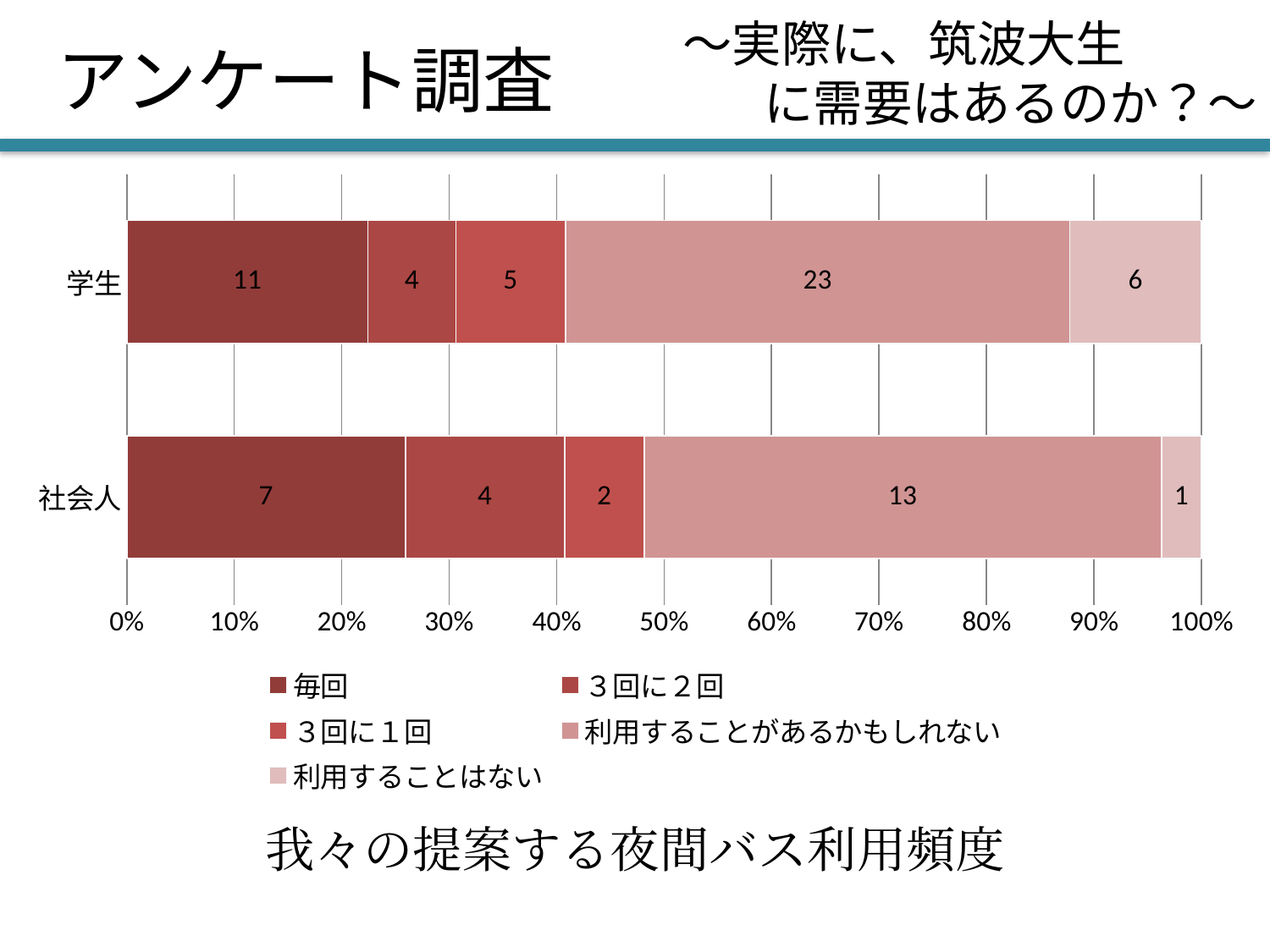

〜実際に、筑波大生
に需要はあるのか？〜
# アンケート調査

### Chart

| Category | 毎回 | ３回に２回 | ３回に１回 | 利用することがあるかもしれない | 利用することはない |
|---|---|---|---|---|---|
| 社会人 | 7.0 | 4.0 | 2.0 | 13.0 | 1.0 |
| 学生 | 11.0 | 4.0 | 5.0 | 23.0 | 6.0 |
我々の提案する夜間バス利用頻度